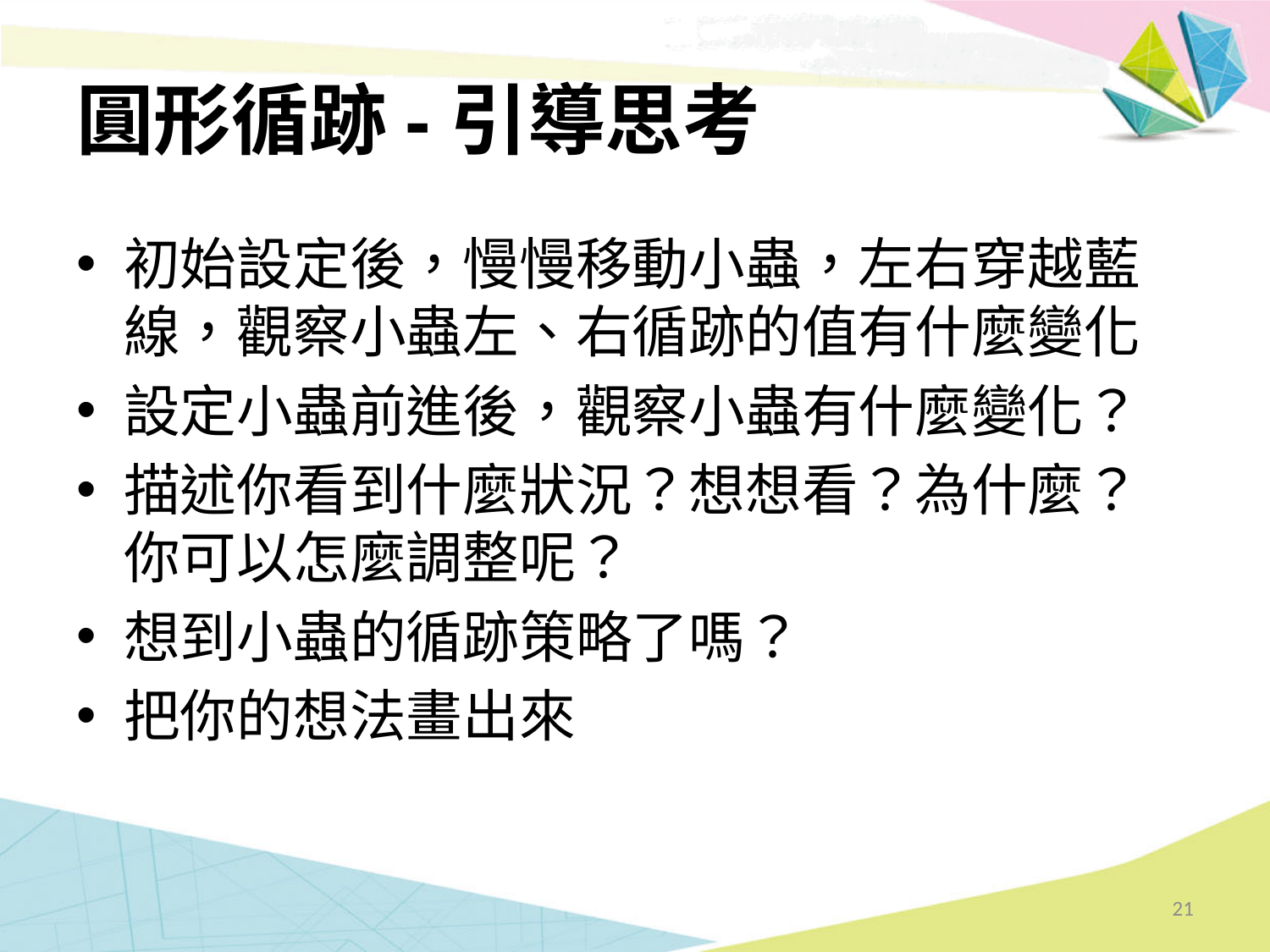

# 圓形循跡-引導思考
初始設定後，慢慢移動小蟲，左右穿越藍線，觀察小蟲左、右循跡的值有什麼變化
設定小蟲前進後，觀察小蟲有什麼變化？
描述你看到什麼狀況？想想看？為什麼？你可以怎麼調整呢？
想到小蟲的循跡策略了嗎？
把你的想法畫出來

21